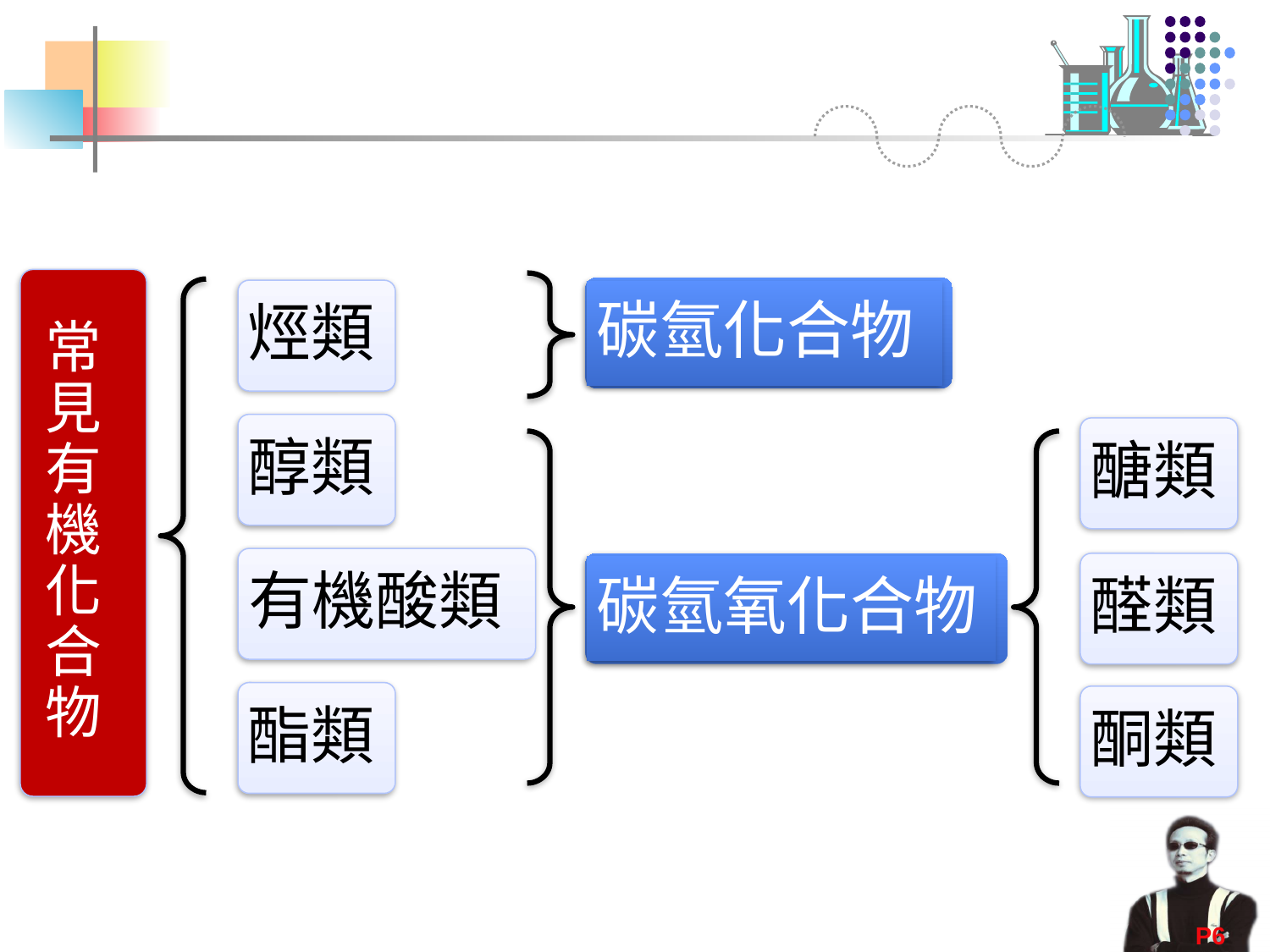

#

常見有機化合物

碳氫化合物

烴類

醇類

醣類

有機酸類

醛類

碳氫氧化合物

酯類

酮類
P6